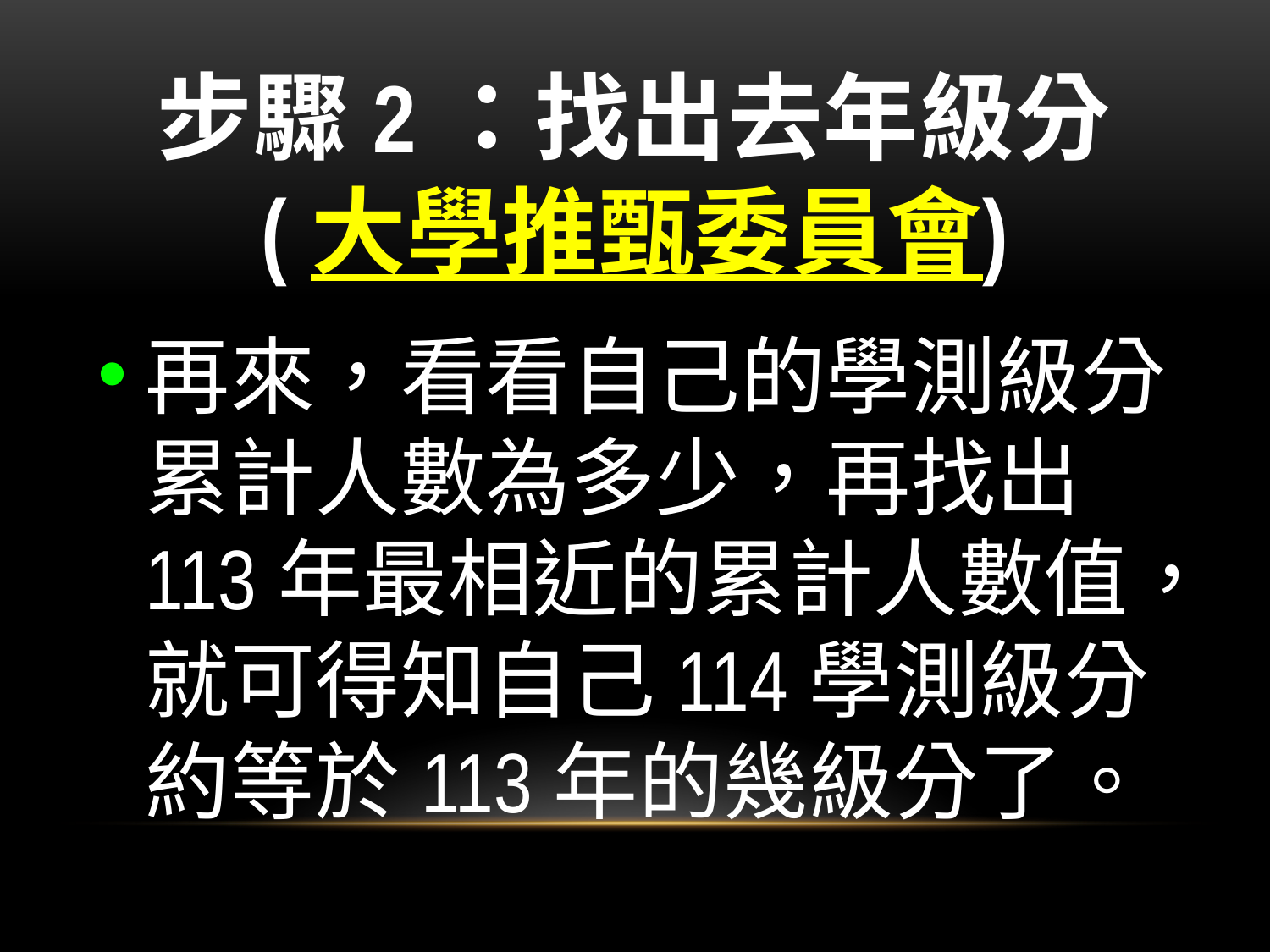

# 步驟2：找出去年級分 (大學推甄委員會)
再來，看看自己的學測級分累計人數為多少，再找出113年最相近的累計人數值，就可得知自己114學測級分約等於113年的幾級分了。